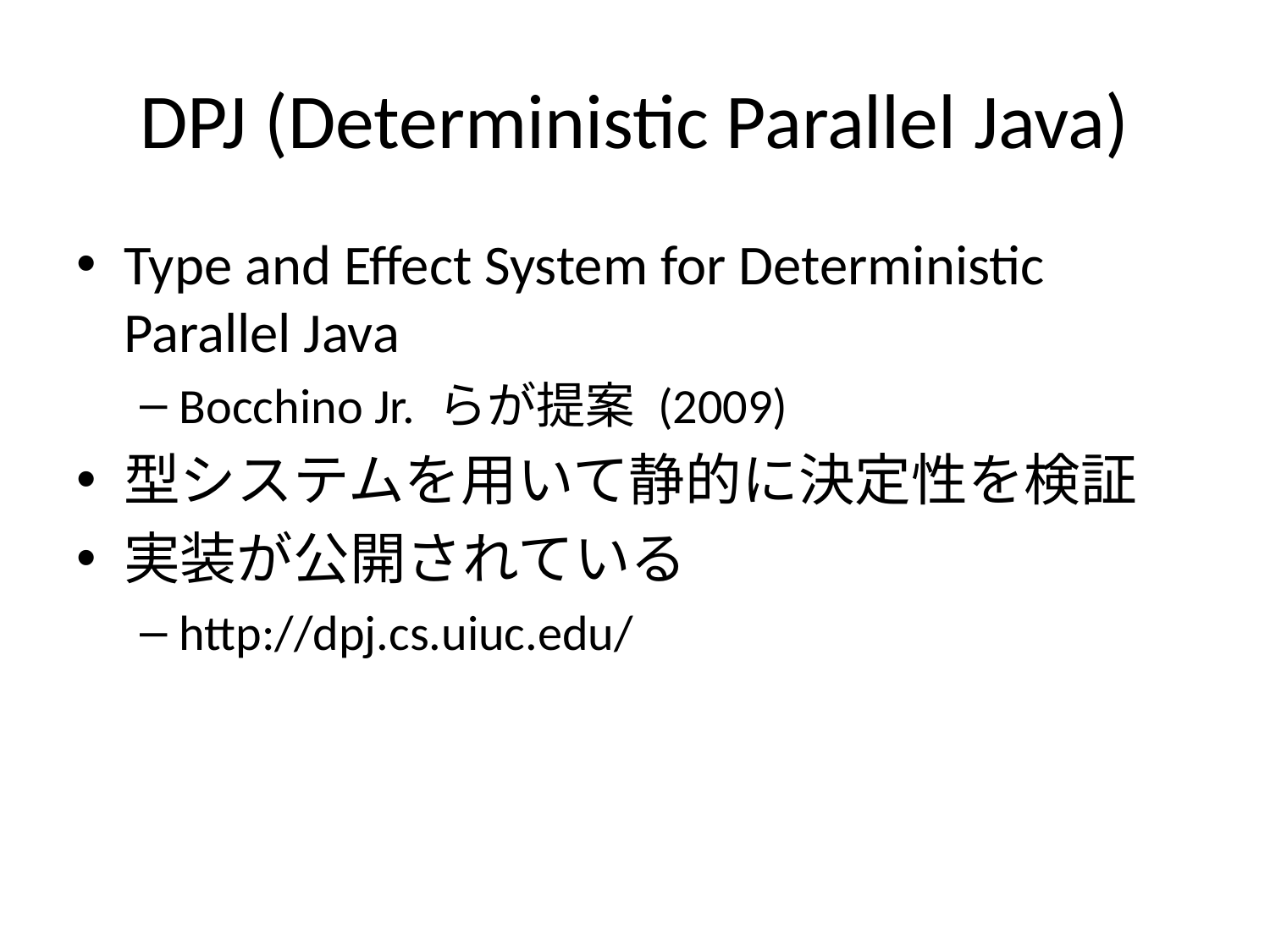

# DPJ (Deterministic Parallel Java)
Type and Effect System for Deterministic Parallel Java
Bocchino Jr. らが提案 (2009)
型システムを用いて静的に決定性を検証
実装が公開されている
http://dpj.cs.uiuc.edu/